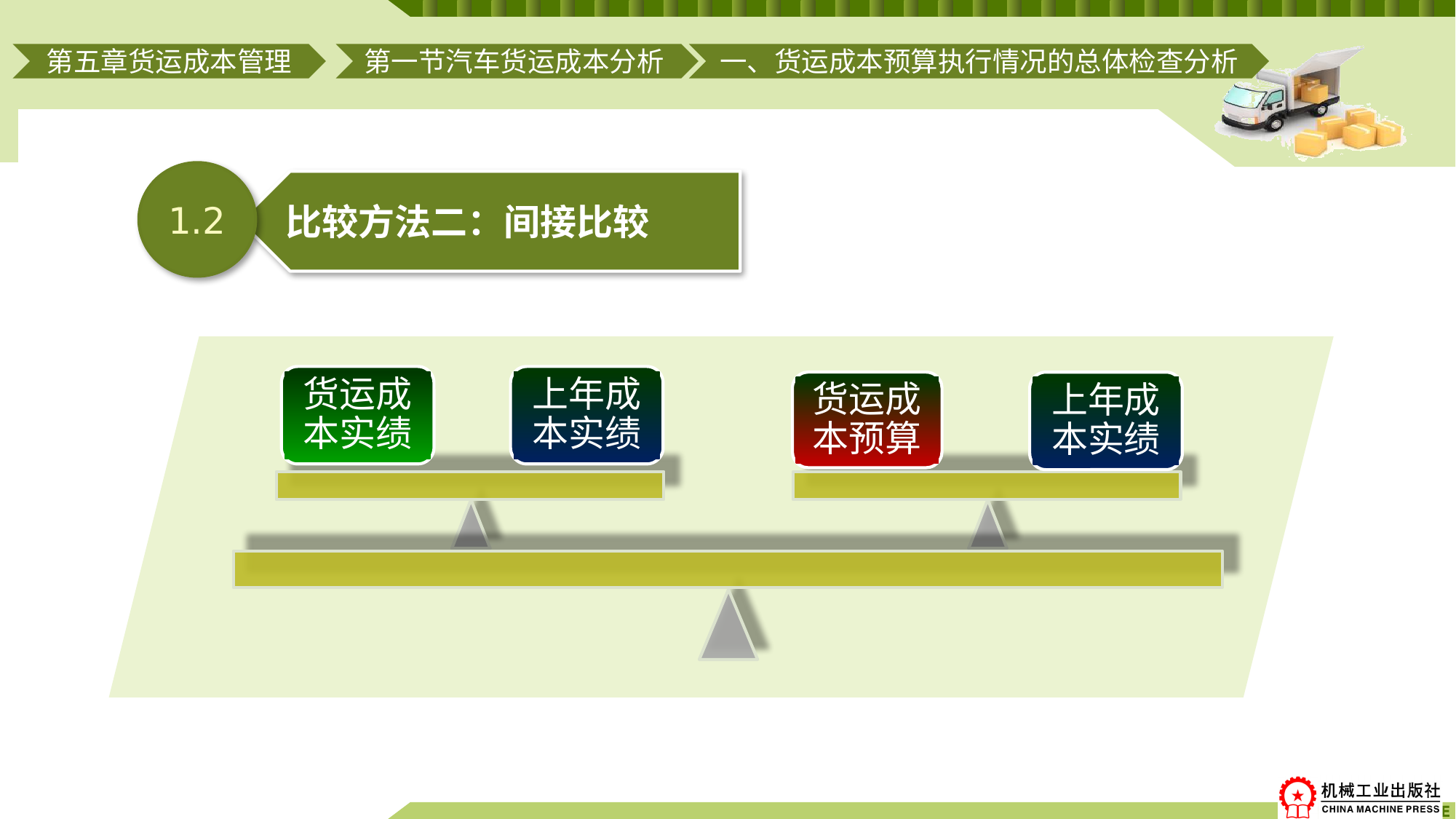

第一节汽车货运成本分析
一、货运成本预算执行情况的总体检查分析
第五章货运成本管理
1.2
比较方法二：间接比较

货运成本实绩

上年成本实绩

货运成本预算

上年成本实绩